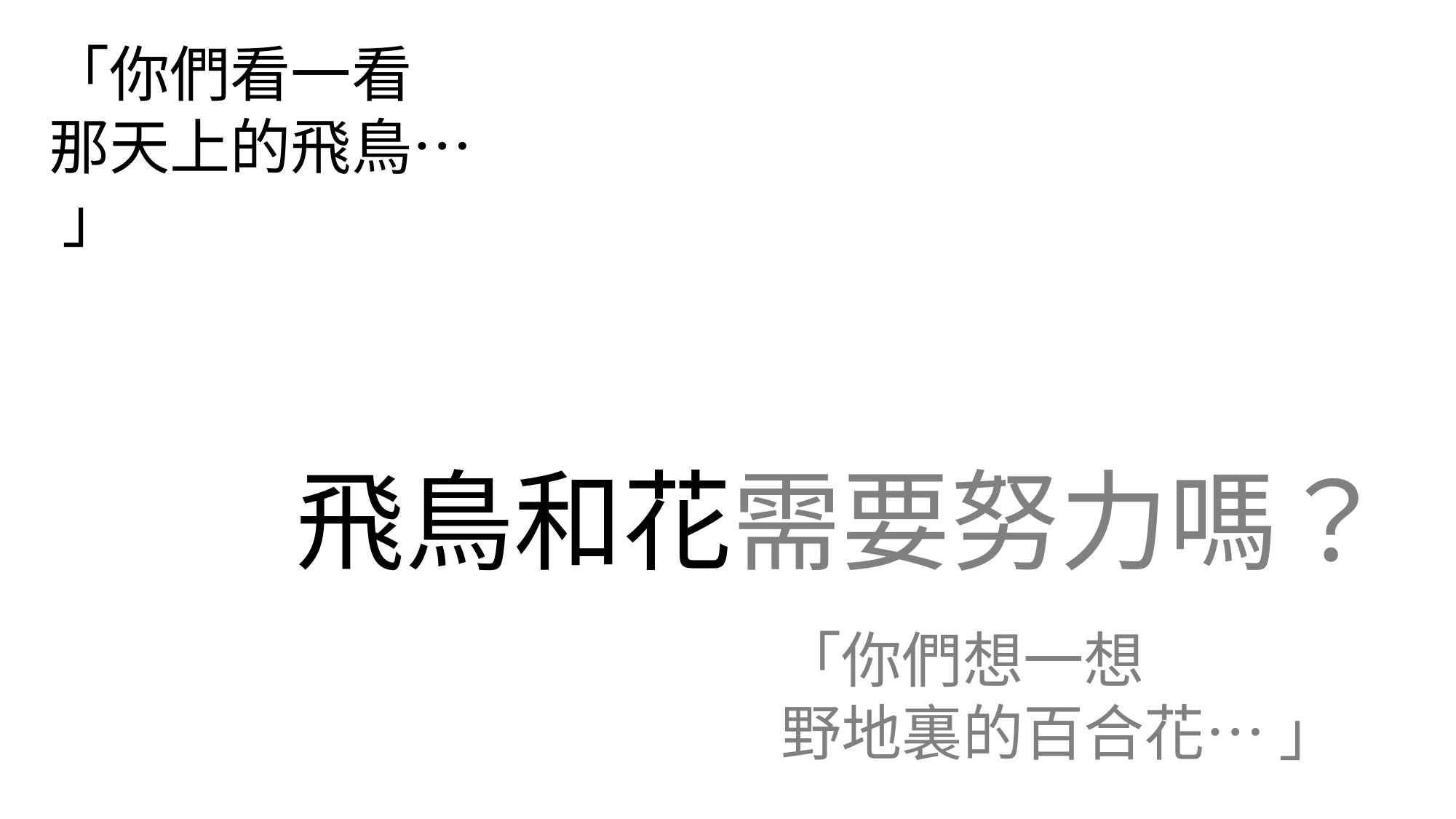

「你們看一看
那天上的飛鳥… 」
飛鳥和花需要努力嗎？
「你們想一想
野地裏的百合花… 」